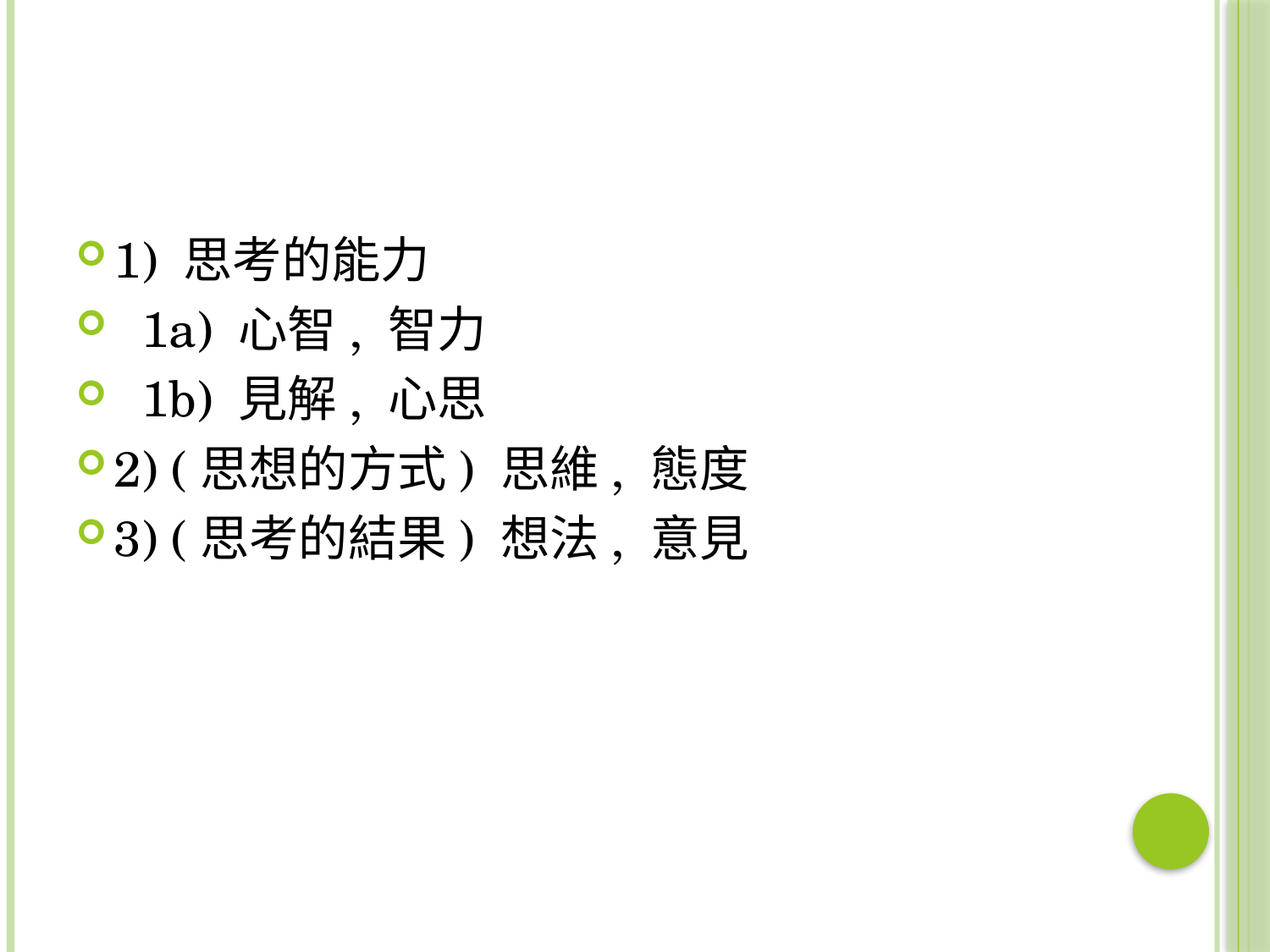

#
1) 思考的能力
  1a) 心智, 智力
  1b) 見解, 心思
2) (思想的方式) 思維, 態度
3) (思考的結果) 想法, 意見